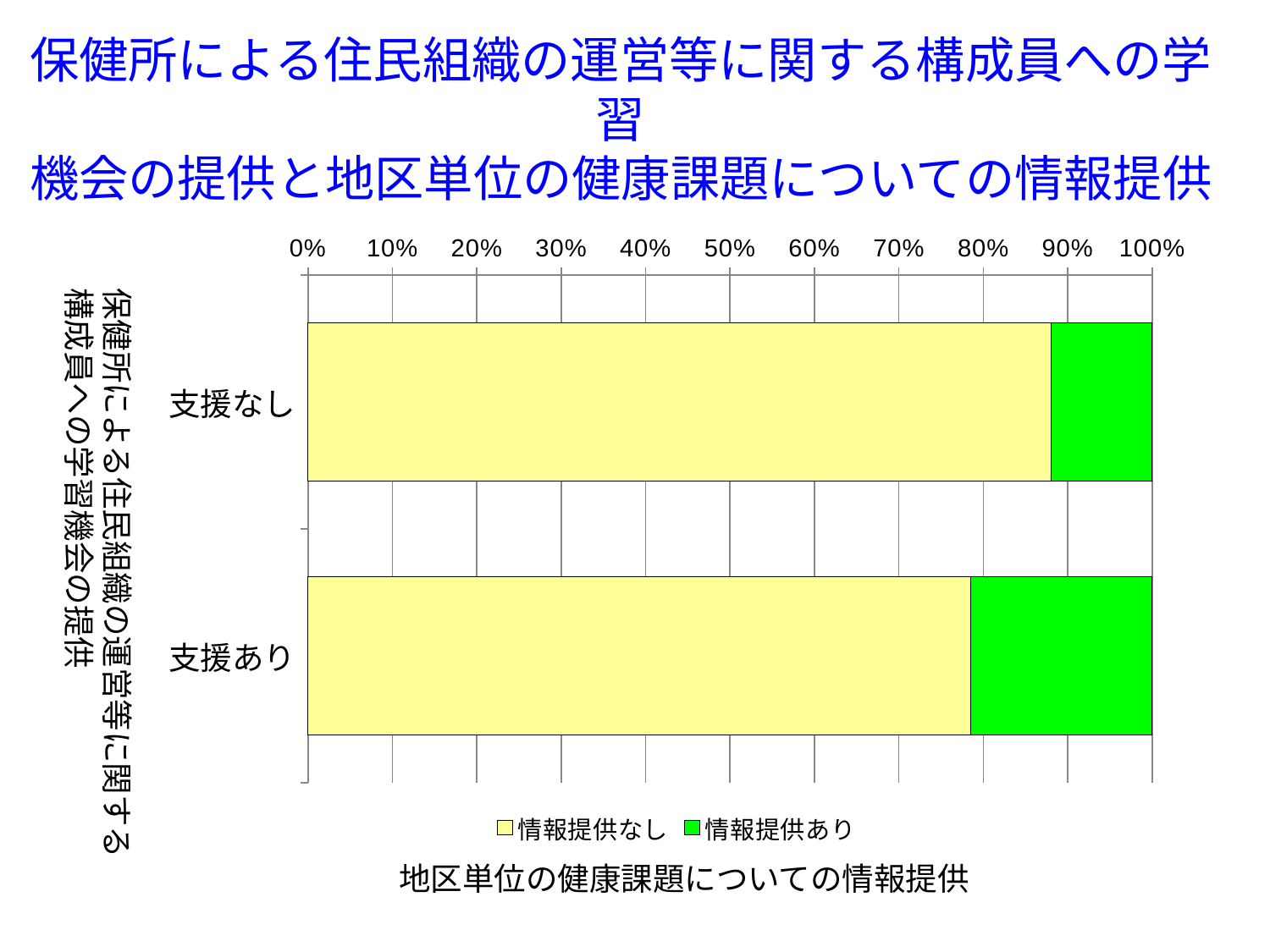

# 保健所による住民組織の運営等に関する構成員への学習 機会の提供と地区単位の健康課題についての情報提供

### Chart

| Category | 情報提供なし | 情報提供あり |
|---|---|---|
| 支援なし | 616.0 | 84.0 |
| 支援あり | 135.0 | 37.0 |
保健所による住民組織の運営等に関する
構成員への学習機会の提供
地区単位の健康課題についての情報提供